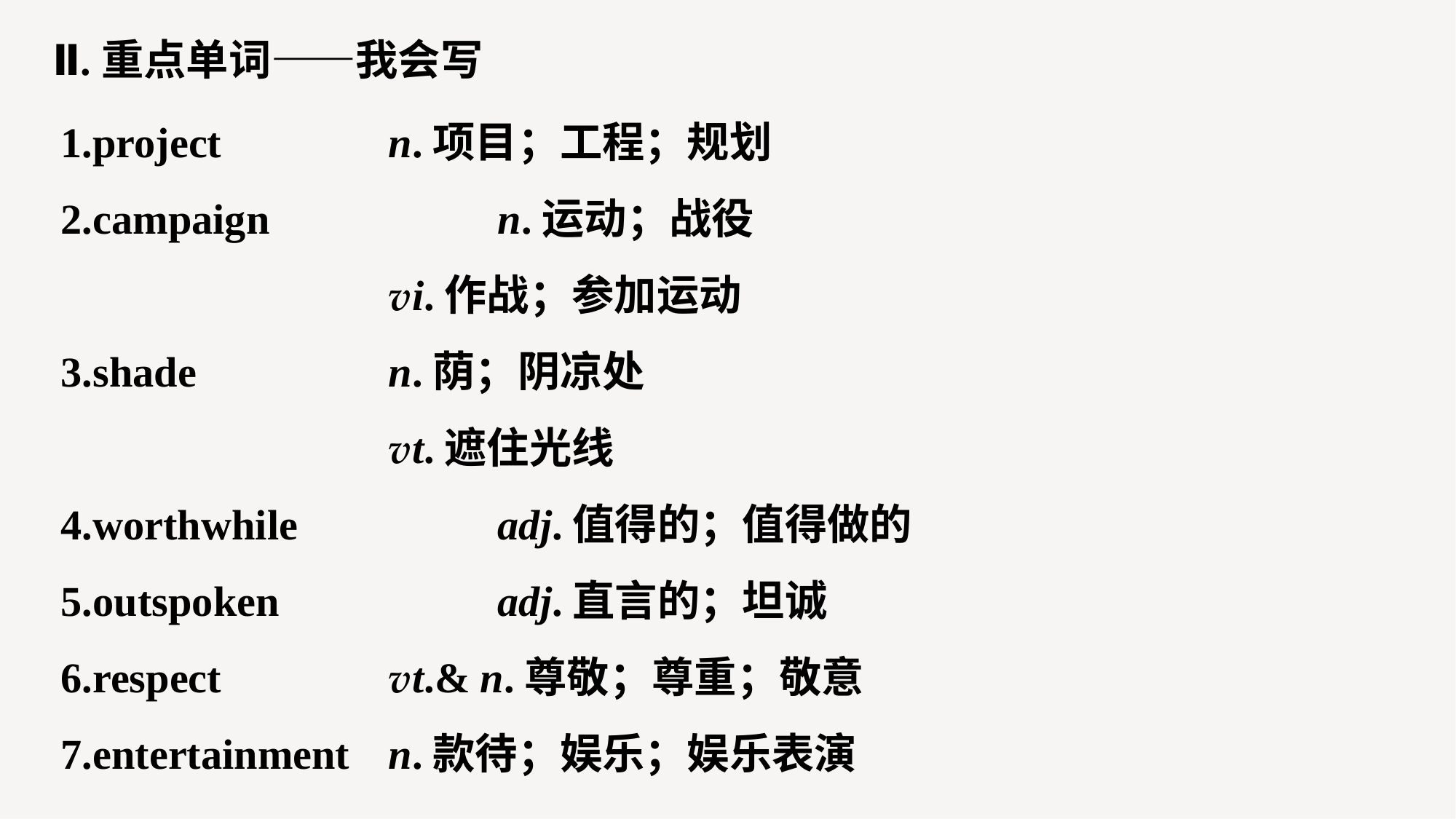

Ⅱ.重点单词——我会写
1.project 		n.项目；工程；规划
2.campaign 		n.运动；战役
			vi.作战；参加运动
3.shade 		n.荫；阴凉处
			vt.遮住光线
4.worthwhile 		adj.值得的；值得做的
5.outspoken	 	adj.直言的；坦诚
6.respect 		vt.& n.尊敬；尊重；敬意
7.entertainment 	n.款待；娱乐；娱乐表演